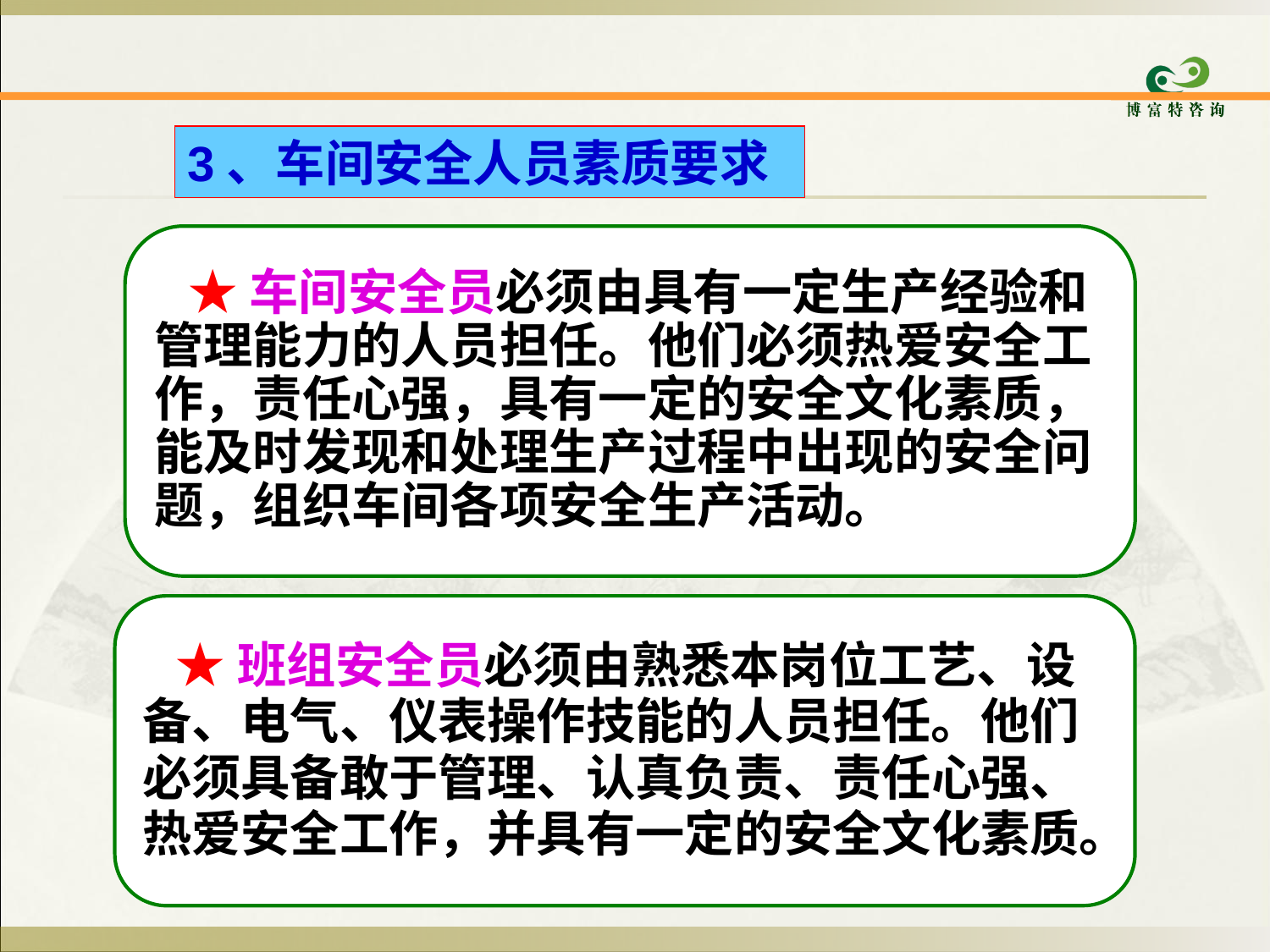

3、车间安全人员素质要求
   ★车间安全员必须由具有一定生产经验和
管理能力的人员担任。他们必须热爱安全工
作，责任心强，具有一定的安全文化素质，
能及时发现和处理生产过程中出现的安全问
题，组织车间各项安全生产活动。
   ★班组安全员必须由熟悉本岗位工艺、设
备、电气、仪表操作技能的人员担任。他们
必须具备敢于管理、认真负责、责任心强、
热爱安全工作，并具有一定的安全文化素质。
30